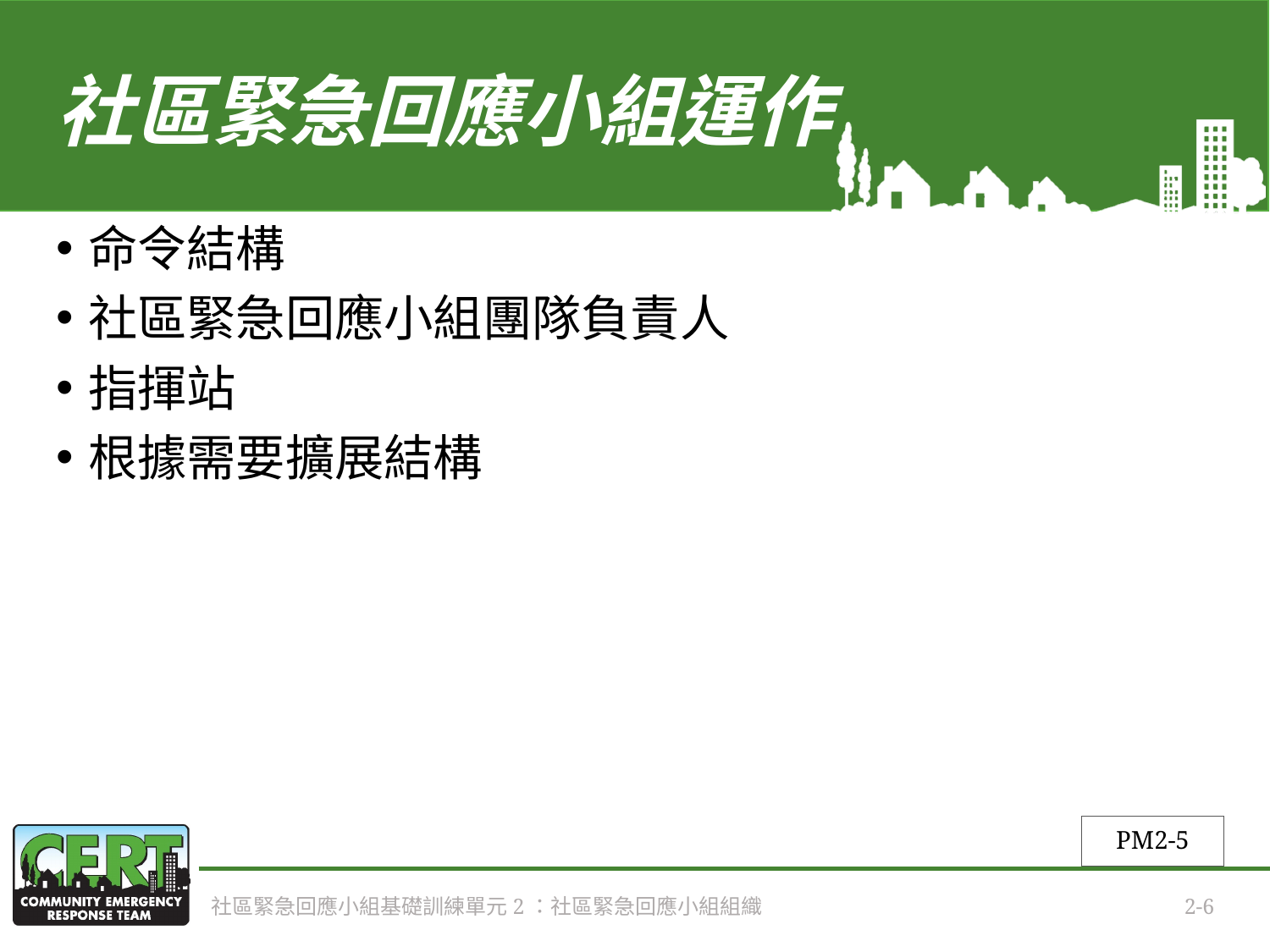

# 社區緊急回應小組運作
命令結構
社區緊急回應小組團隊負責人
指揮站
根據需要擴展結構
PM2-5
社區緊急回應小組基礎訓練單元2：社區緊急回應小組組織
2-6